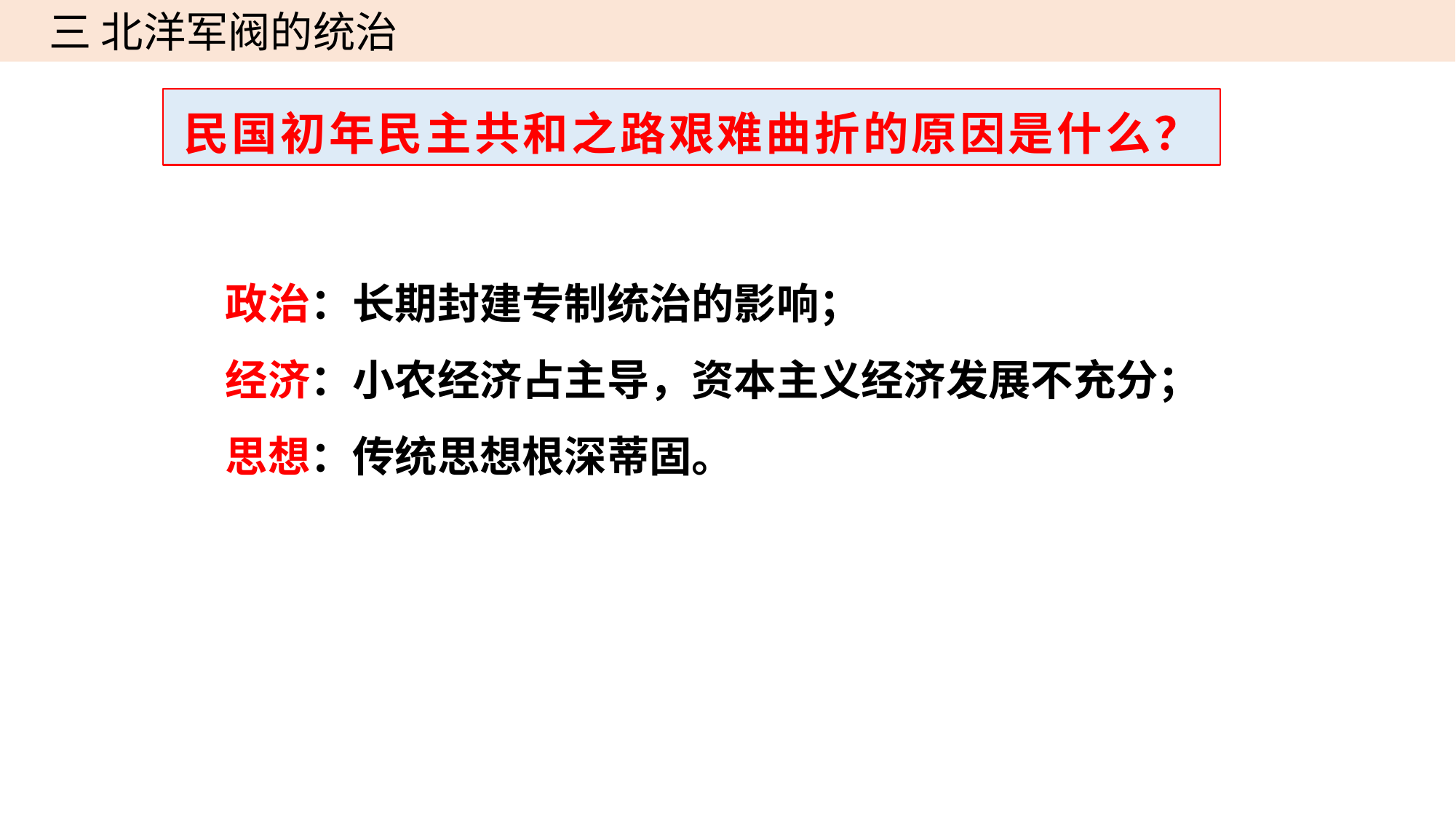

三 北洋军阀的统治
民国初年民主共和之路艰难曲折的原因是什么？
政治：长期封建专制统治的影响；
经济：小农经济占主导，资本主义经济发展不充分；
思想：传统思想根深蒂固。